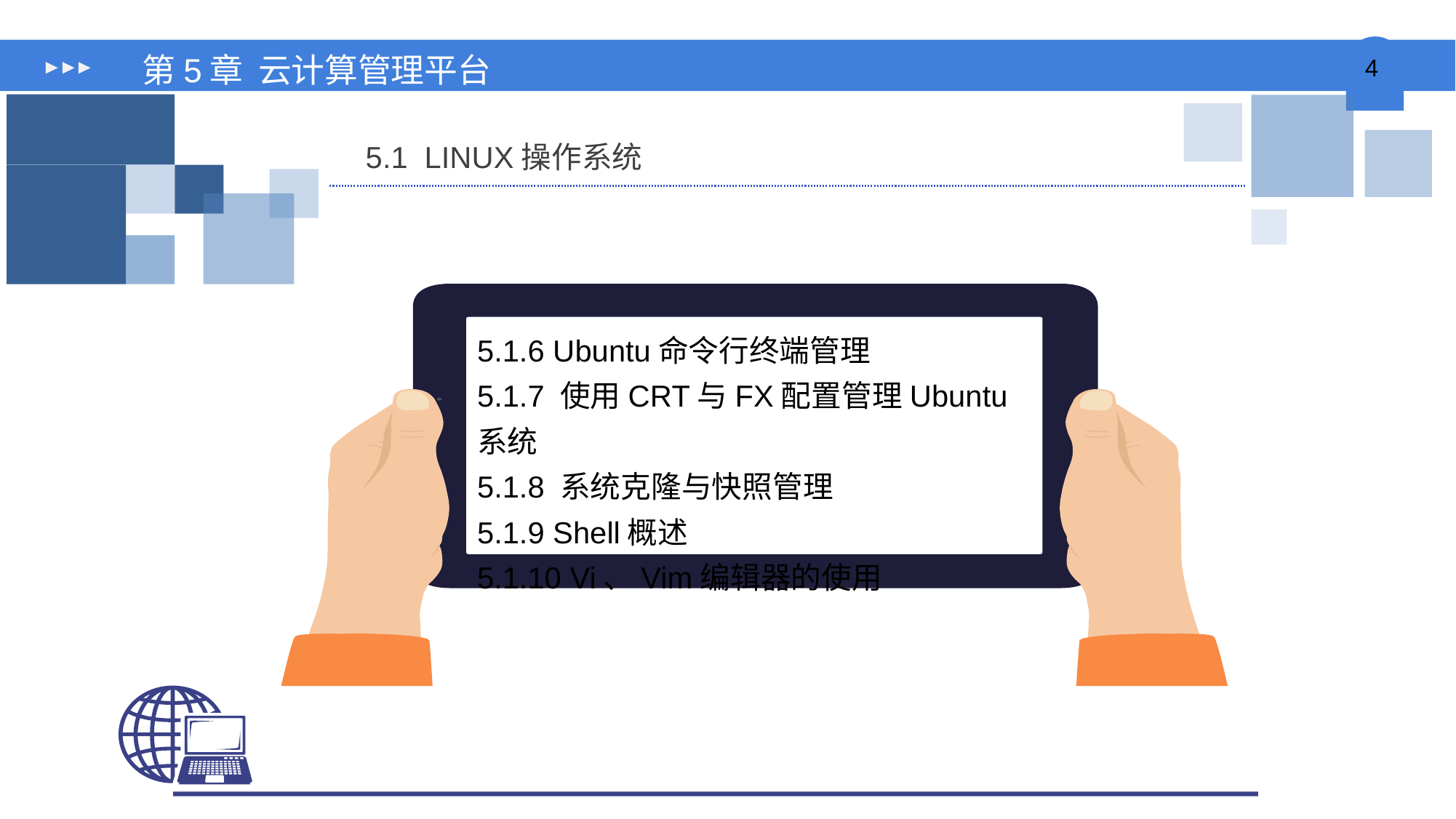

# 第5章  云计算管理平台
5.1  LINUX操作系统

5.1.6 Ubuntu命令行终端管理
5.1.7 使用CRT与FX配置管理Ubuntu系统
5.1.8 系统克隆与快照管理
5.1.9 Shell概述
5.1.10 Vi、Vim编辑器的使用